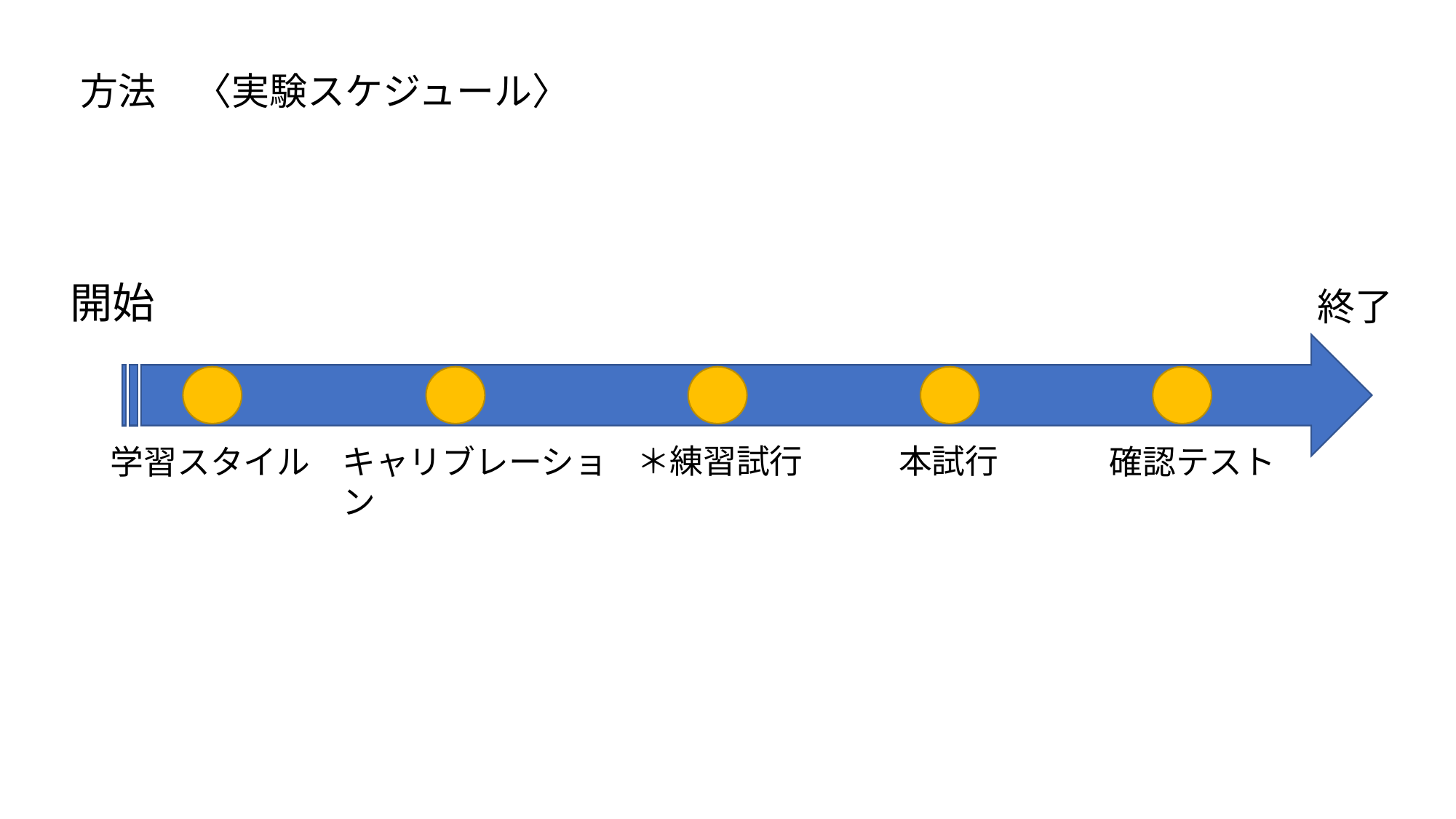

方法　〈実験スケジュール〉
開始
終了

＊練習試行
本試行
確認テスト
キャリブレーション
学習スタイル